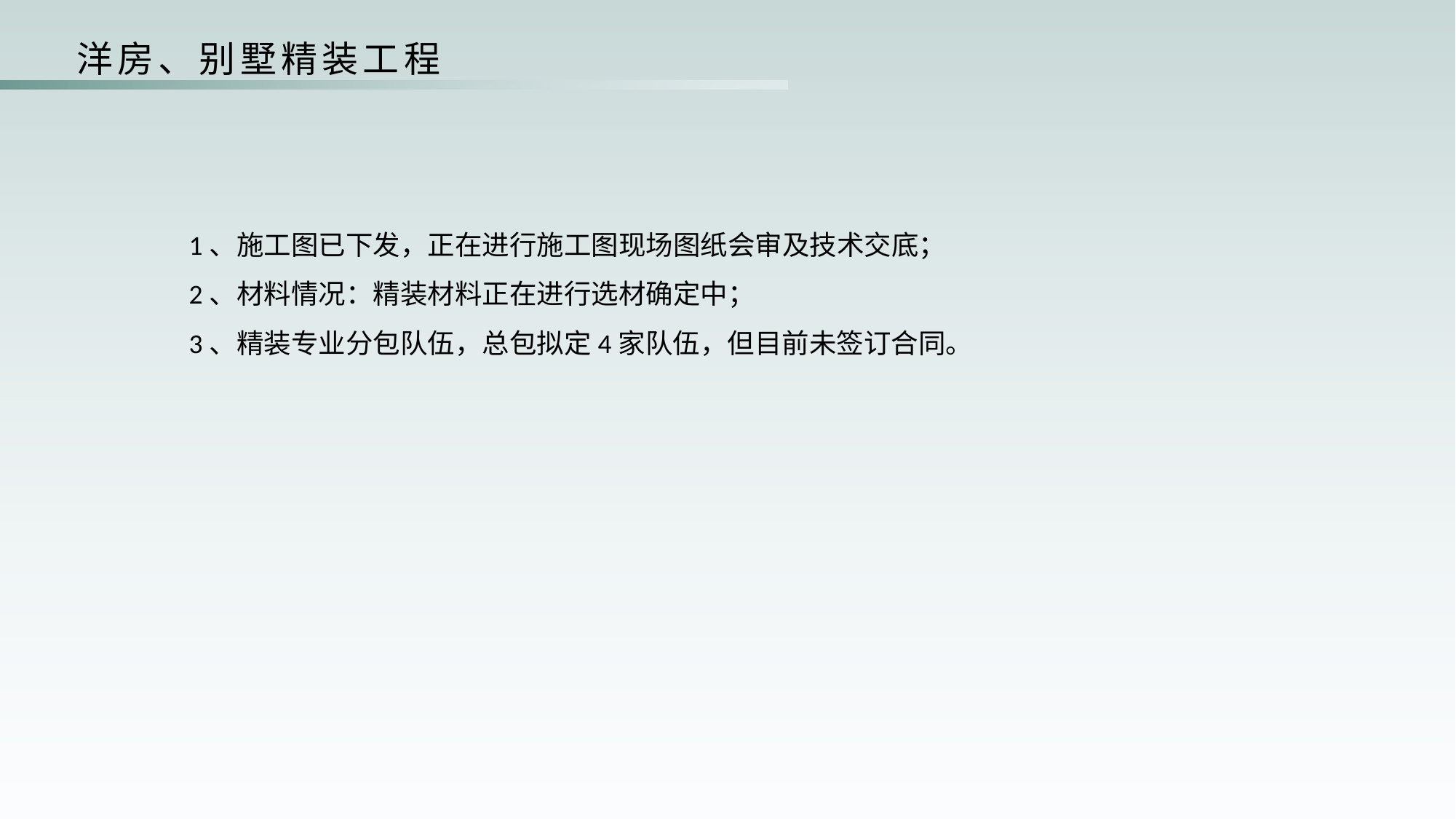

洋房、别墅精装工程

1、施工图已下发，正在进行施工图现场图纸会审及技术交底；
2、材料情况：精装材料正在进行选材确定中；
3、精装专业分包队伍，总包拟定4家队伍，但目前未签订合同。